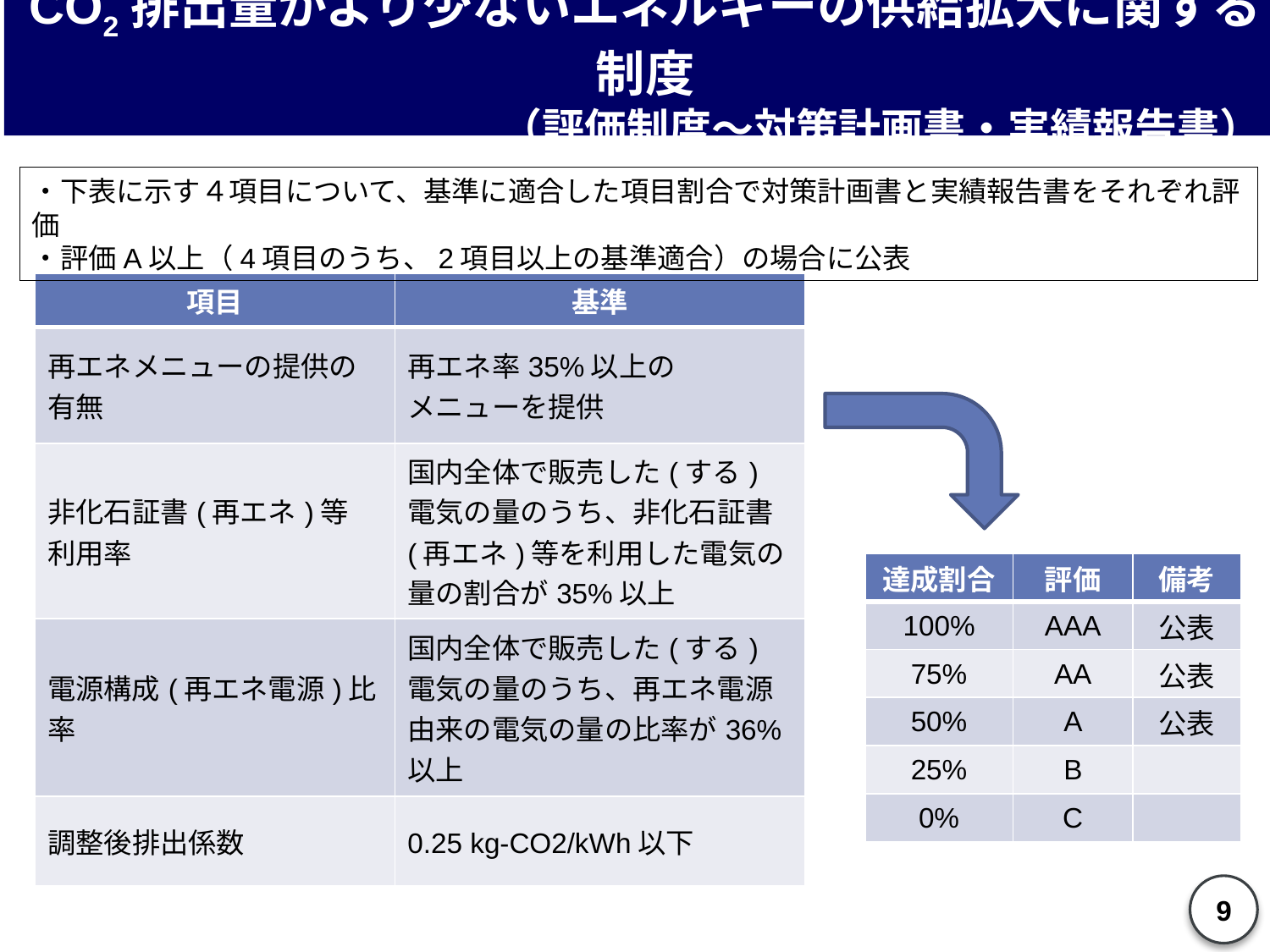

３．評価制度（案）
CO2排出量がより少ないエネルギーの供給拡大に関する制度
（評価制度～対策計画書・実績報告書）
・下表に示す４項目について、基準に適合した項目割合で対策計画書と実績報告書をそれぞれ評価
・評価A以上（4項目のうち、2項目以上の基準適合）の場合に公表
| 項目 | 基準 |
| --- | --- |
| 再エネメニューの提供の有無 | 再エネ率35%以上の メニューを提供 |
| 非化石証書(再エネ)等 利用率 | 国内全体で販売した(する)電気の量のうち、非化石証書(再エネ)等を利用した電気の量の割合が35%以上 |
| 電源構成(再エネ電源)比率 | 国内全体で販売した(する)電気の量のうち、再エネ電源由来の電気の量の比率が36%以上 |
| 調整後排出係数 | 0.25 kg-CO2/kWh以下 |

| 達成割合 | 評価 | 備考 |
| --- | --- | --- |
| 100% | AAA | 公表 |
| 75% | AA | 公表 |
| 50% | A | 公表 |
| 25% | B |  |
| 0% | C |  |
9